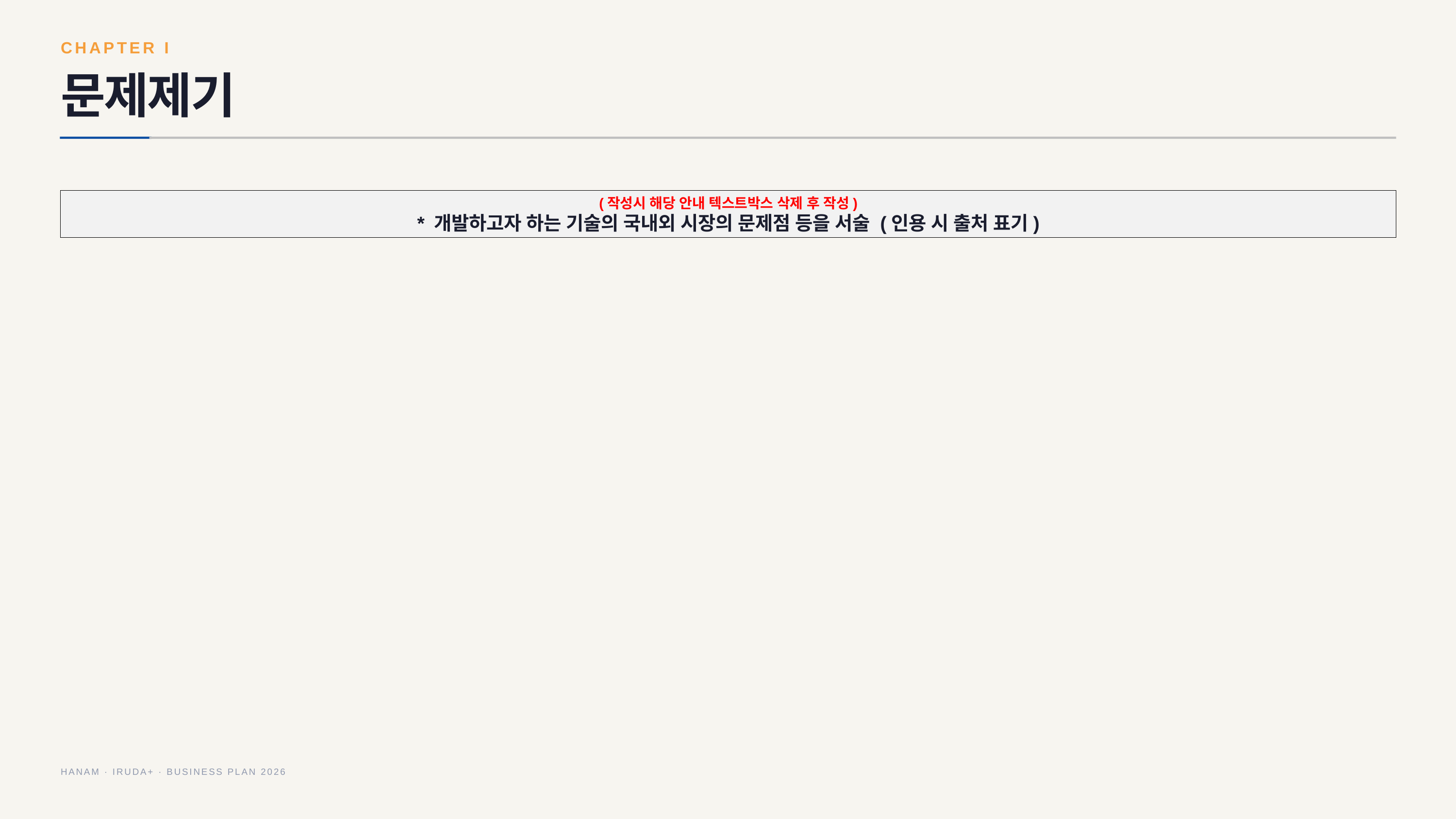

CHAPTER I
문제제기

(작성시 해당 안내 텍스트박스 삭제 후 작성)
* 개발하고자 하는 기술의 국내외 시장의 문제점 등을 서술 (인용 시 출처 표기)
HANAM · IRUDA+ · BUSINESS PLAN 2026